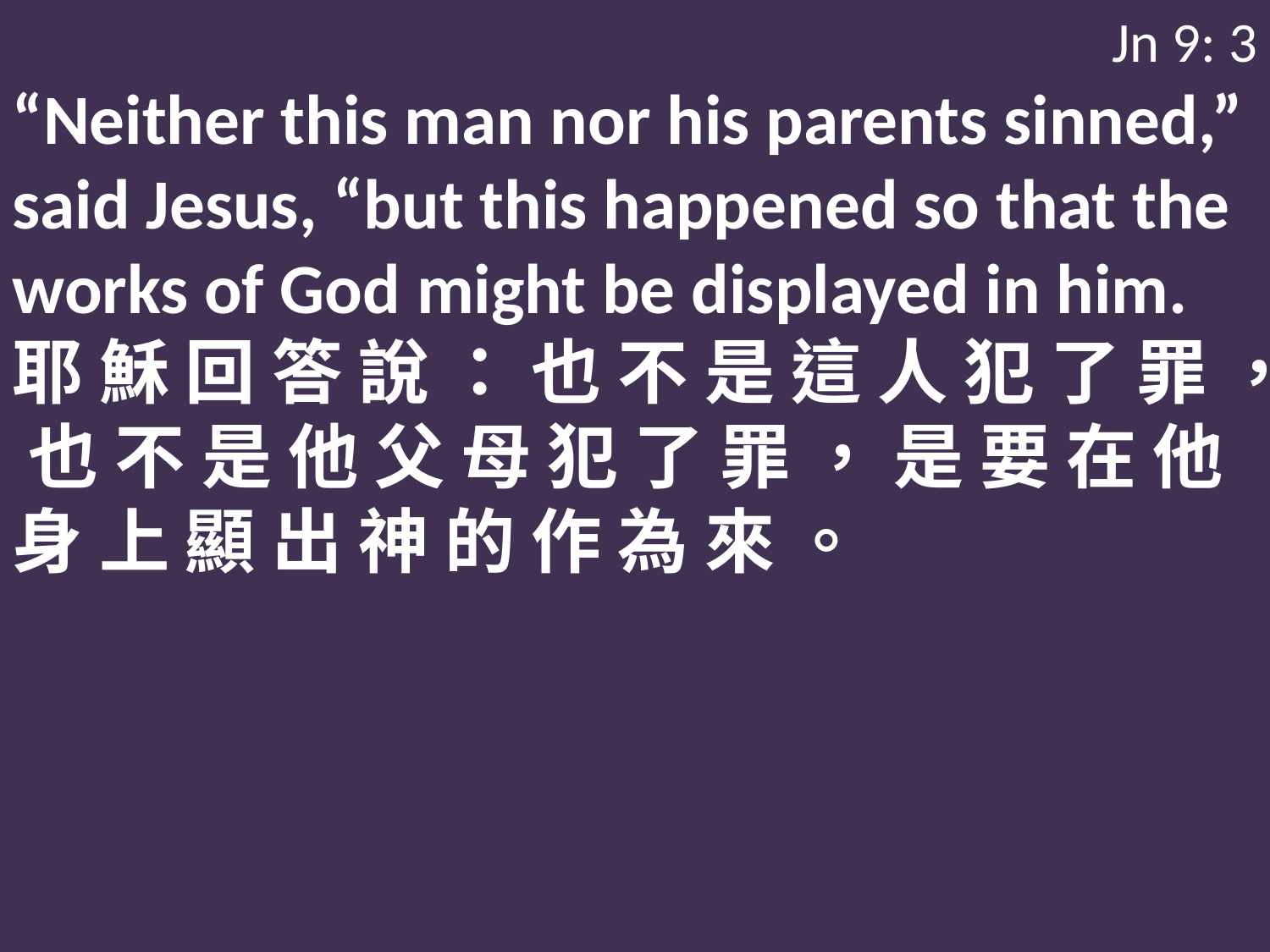

Jn 9: 3
“Neither this man nor his parents sinned,” said Jesus, “but this happened so that the works of God might be displayed in him. 耶 穌 回 答 說 ： 也 不 是 這 人 犯 了 罪 ， 也 不 是 他 父 母 犯 了 罪 ， 是 要 在 他 身 上 顯 出 神 的 作 為 來 。